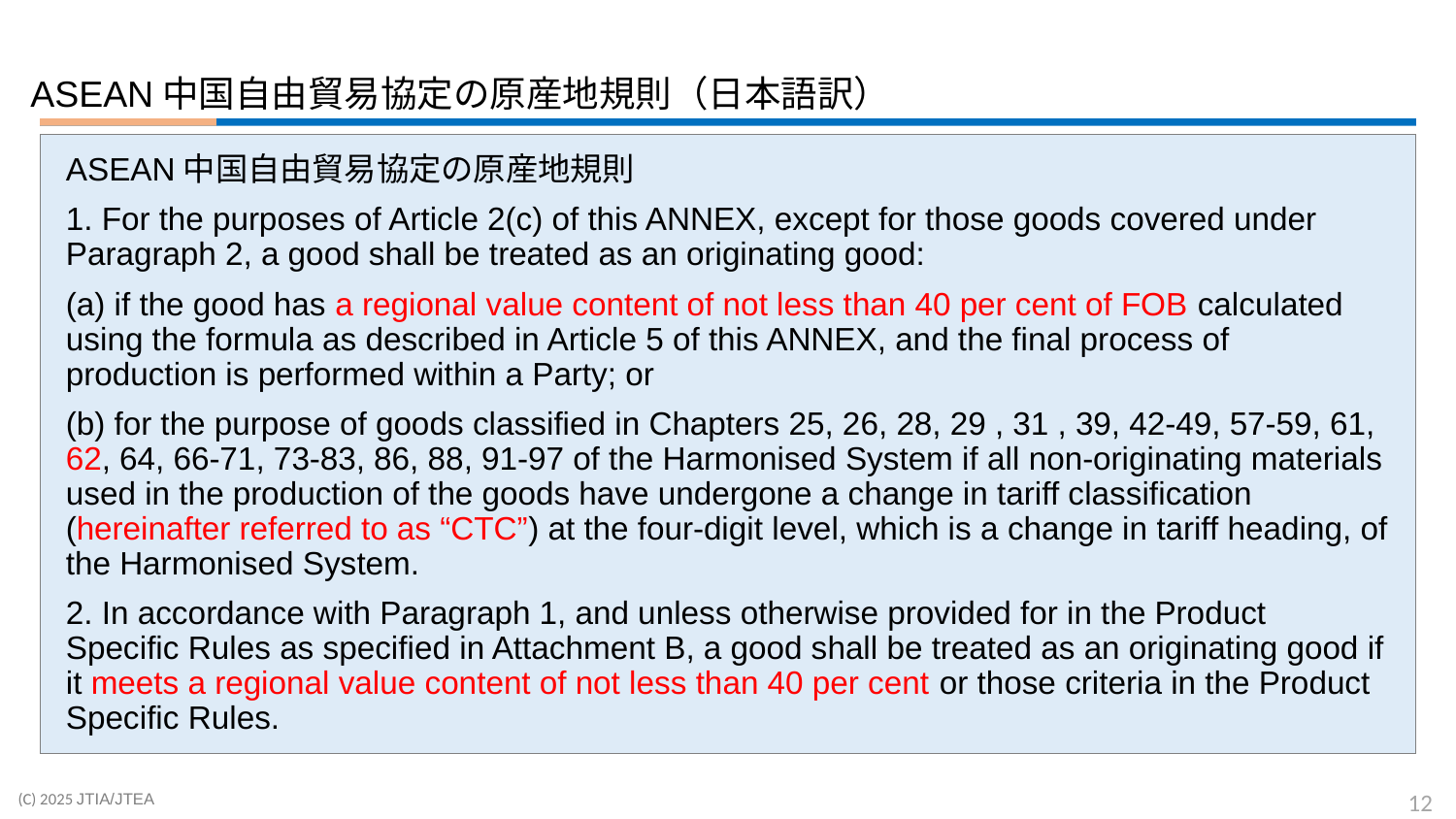

ASEAN中国自由貿易協定の原産地規則（日本語訳）

ASEAN中国自由貿易協定の原産地規則
1. For the purposes of Article 2(c) of this ANNEX, except for those goods covered under Paragraph 2, a good shall be treated as an originating good:
(a) if the good has a regional value content of not less than 40 per cent of FOB calculated using the formula as described in Article 5 of this ANNEX, and the final process of production is performed within a Party; or
(b) for the purpose of goods classified in Chapters 25, 26, 28, 29 , 31 , 39, 42-49, 57-59, 61, 62, 64, 66-71, 73-83, 86, 88, 91-97 of the Harmonised System if all non-originating materials used in the production of the goods have undergone a change in tariff classification (hereinafter referred to as “CTC”) at the four-digit level, which is a change in tariff heading, of the Harmonised System.
2. In accordance with Paragraph 1, and unless otherwise provided for in the Product Specific Rules as specified in Attachment B, a good shall be treated as an originating good if it meets a regional value content of not less than 40 per cent or those criteria in the Product Specific Rules.